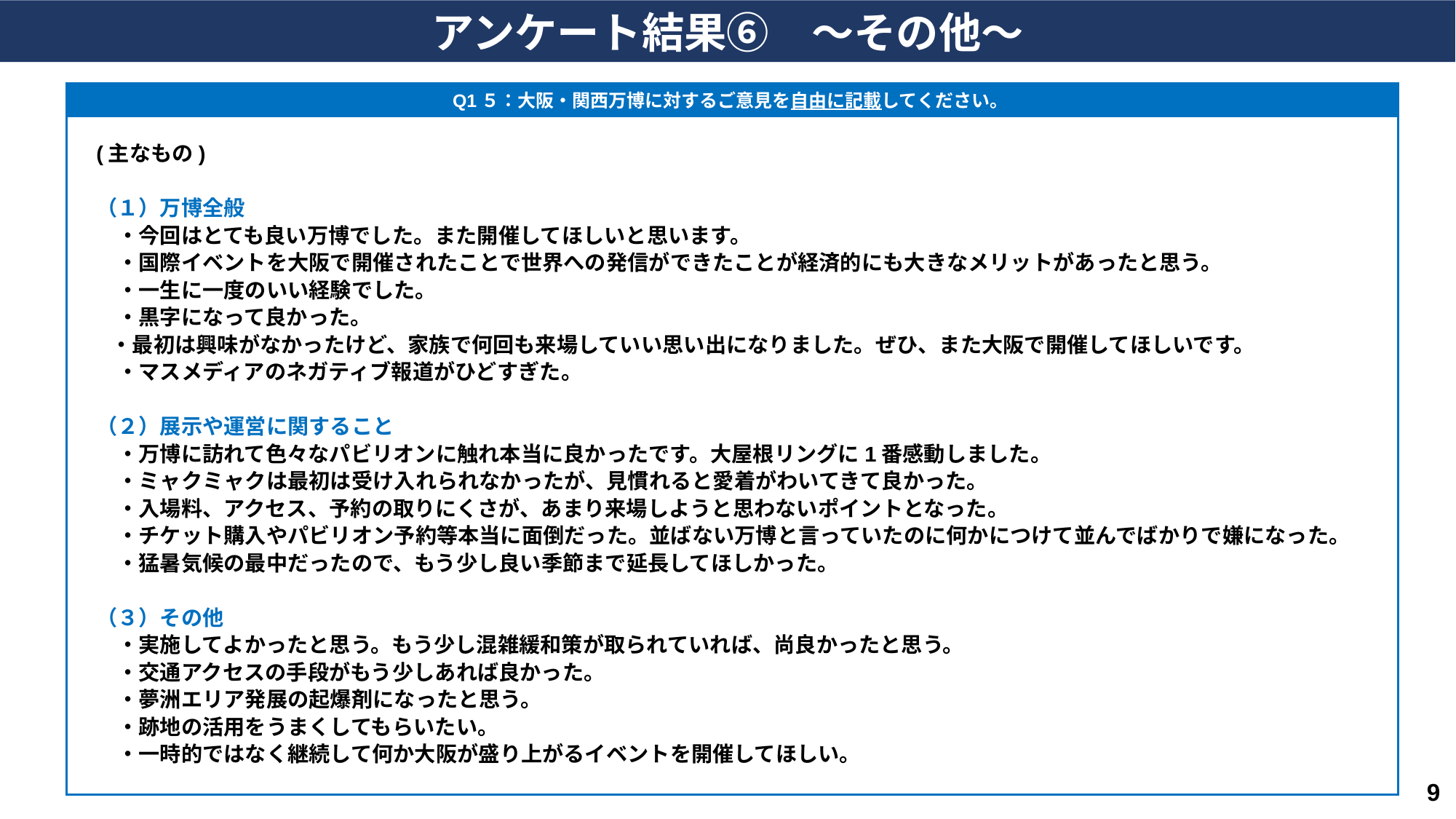

アンケート結果⑥　～その他～

Q1５：大阪・関西万博に対するご意見を自由に記載してください。

(主なもの)
（１）万博全般
　・今回はとても良い万博でした。また開催してほしいと思います。
　・国際イベントを大阪で開催されたことで世界への発信ができたことが経済的にも大きなメリットがあったと思う。
　・一生に一度のいい経験でした。
　・黒字になって良かった。
  ・最初は興味がなかったけど、家族で何回も来場していい思い出になりました。ぜひ、また大阪で開催してほしいです。
　・マスメディアのネガティブ報道がひどすぎた。

（２）展示や運営に関すること
　・万博に訪れて色々なパビリオンに触れ本当に良かったです。大屋根リングに1番感動しました。
　・ミャクミャクは最初は受け入れられなかったが、見慣れると愛着がわいてきて良かった。
　・入場料、アクセス、予約の取りにくさが、あまり来場しようと思わないポイントとなった。
　・チケット購入やパビリオン予約等本当に面倒だった。並ばない万博と言っていたのに何かにつけて並んでばかりで嫌になった。
　・猛暑気候の最中だったので、もう少し良い季節まで延長してほしかった。

（３）その他
　・実施してよかったと思う。もう少し混雑緩和策が取られていれば、尚良かったと思う。
　・交通アクセスの手段がもう少しあれば良かった。
　・夢洲エリア発展の起爆剤になったと思う。
　・跡地の活用をうまくしてもらいたい。
　・一時的ではなく継続して何か大阪が盛り上がるイベントを開催してほしい。

9